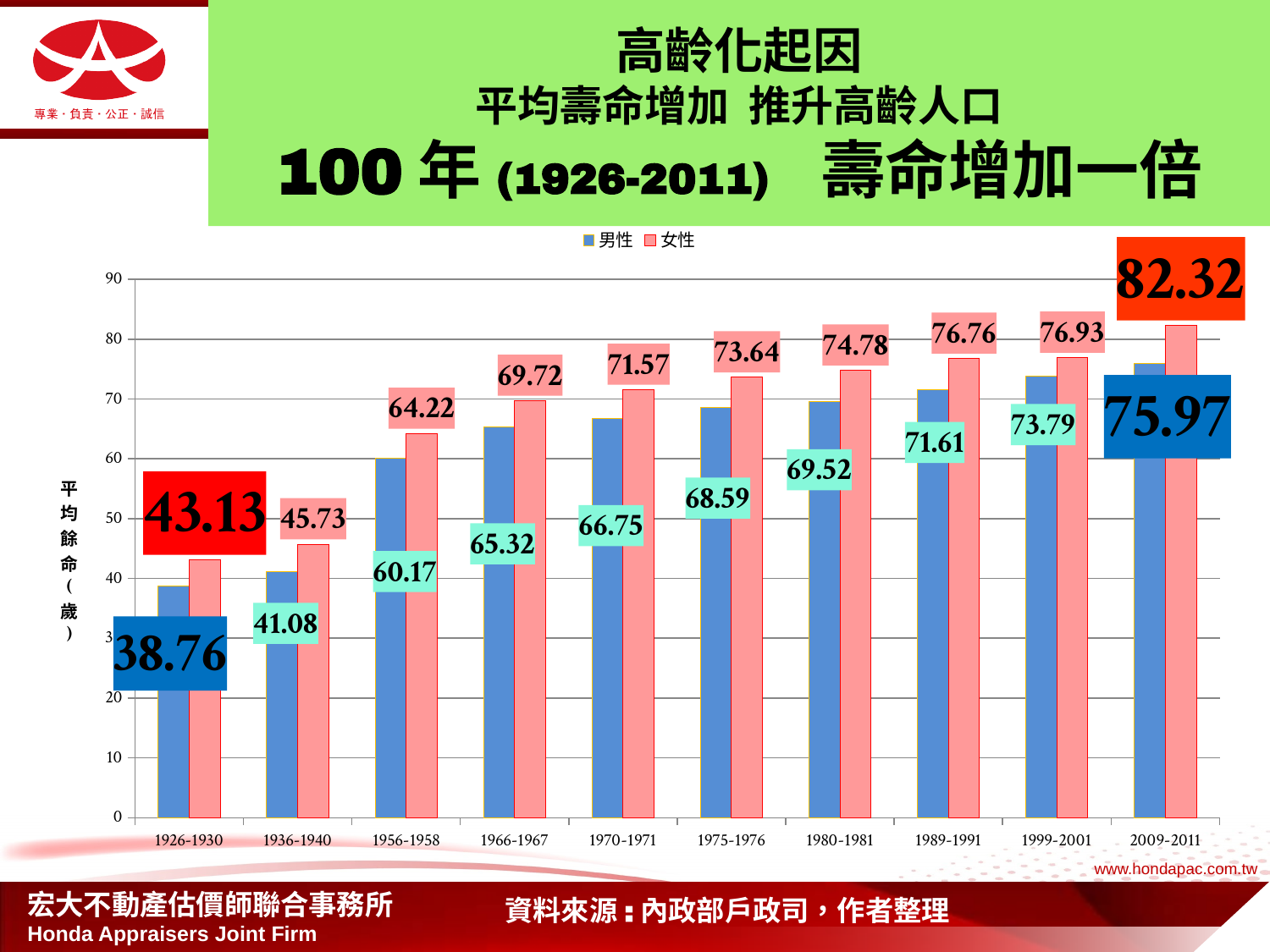

# 高齡化起因 平均壽命增加  推升高齡人口 100年(1926-2011)   壽命增加一倍

### Chart

| Category | 男性 | 女性 |
|---|---|---|
| 1926-1930 | 38.76000000000001 | 43.13 |
| 1936-1940 | 41.08 | 45.73000000000001 |
| 1956-1958 | 60.17 | 64.22 |
| 1966-1967 | 65.32 | 69.72 |
| 1970-1971 | 66.75 | 71.57 |
| 1975-1976 | 68.59 | 73.64 |
| 1980-1981 | 69.52 | 74.78 |
| 1989-1991 | 71.61 | 76.76 |
| 1999-2001 | 73.79 | 76.93 |
| 2009-2011 | 75.97 | 82.32 |
資料來源:內政部戶政司，作者整理